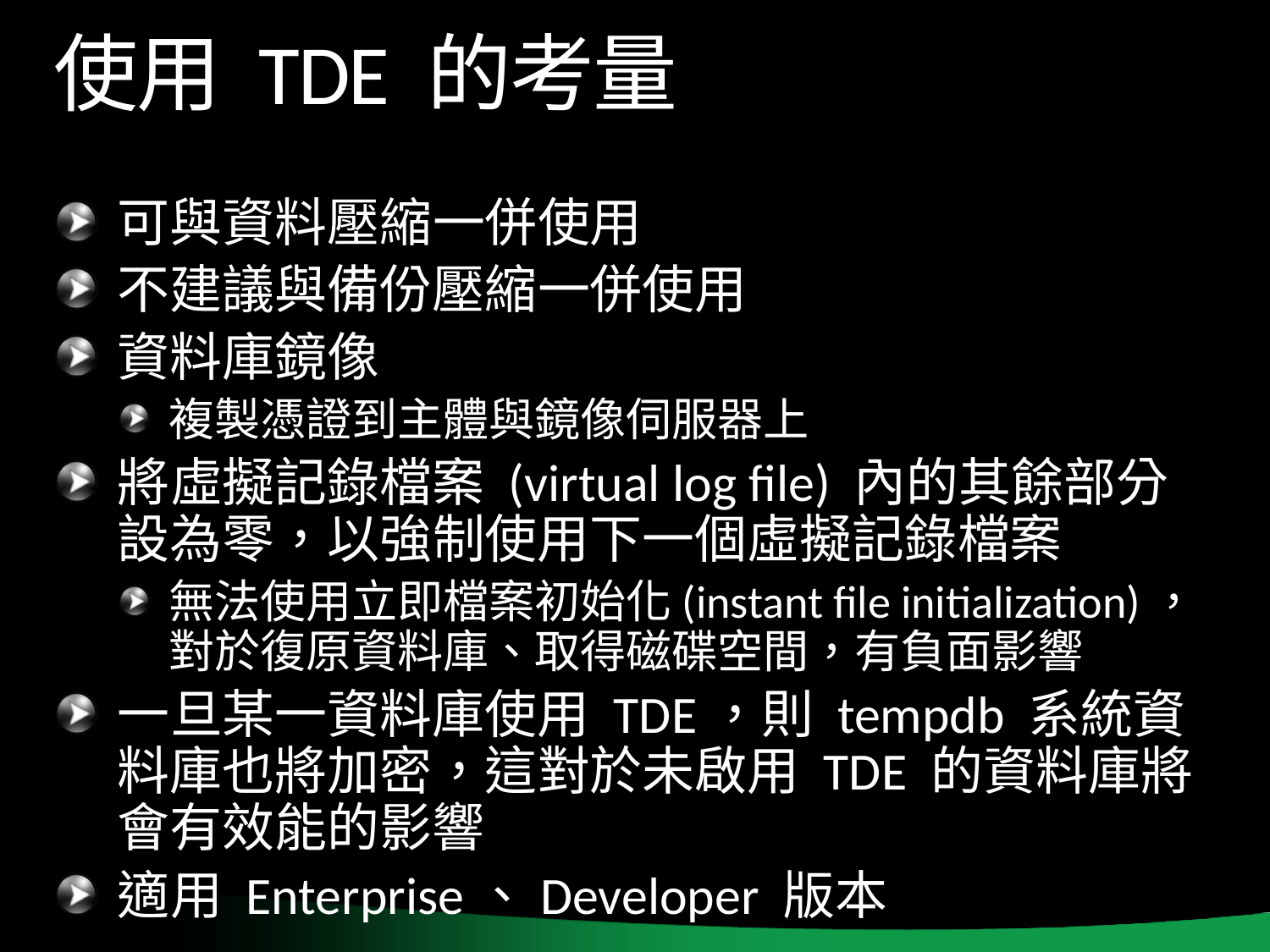

# 使用 TDE 的考量
可與資料壓縮一併使用
不建議與備份壓縮一併使用
資料庫鏡像
複製憑證到主體與鏡像伺服器上
將虛擬記錄檔案 (virtual log file) 內的其餘部分設為零，以強制使用下一個虛擬記錄檔案
無法使用立即檔案初始化(instant file initialization)，對於復原資料庫、取得磁碟空間，有負面影響
一旦某一資料庫使用 TDE，則 tempdb 系統資料庫也將加密，這對於未啟用 TDE 的資料庫將會有效能的影響
適用 Enterprise、Developer 版本